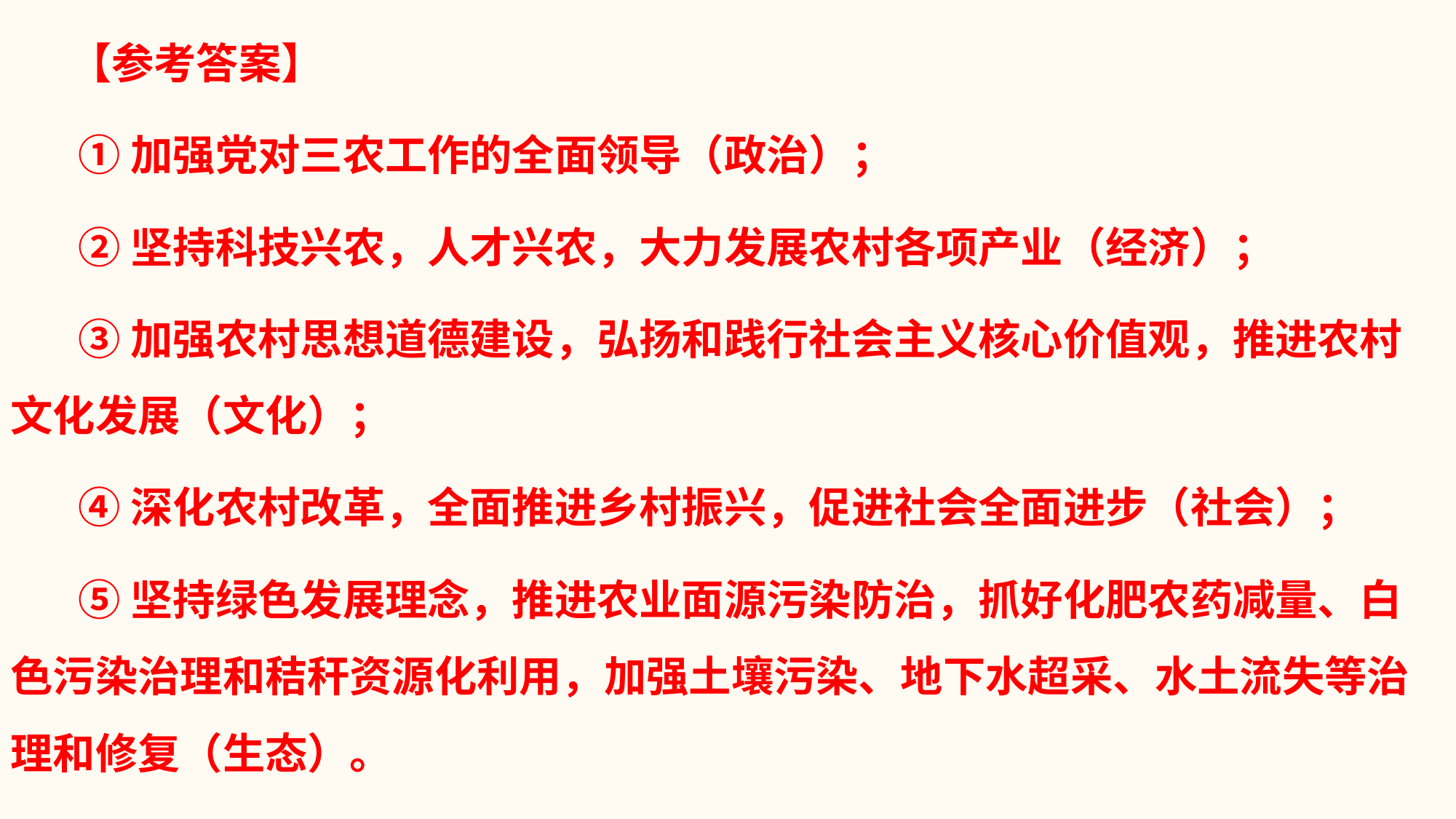

【参考答案】
       ①加强党对三农工作的全面领导（政治）；
       ②坚持科技兴农，人才兴农，大力发展农村各项产业（经济）；
       ③加强农村思想道德建设，弘扬和践行社会主义核心价值观，推进农村文化发展（文化）；
       ④深化农村改革，全面推进乡村振兴，促进社会全面进步（社会）；
       ⑤坚持绿色发展理念，推进农业面源污染防治，抓好化肥农药减量、白色污染治理和秸秆资源化利用，加强土壤污染、地下水超采、水土流失等治理和修复（生态）。